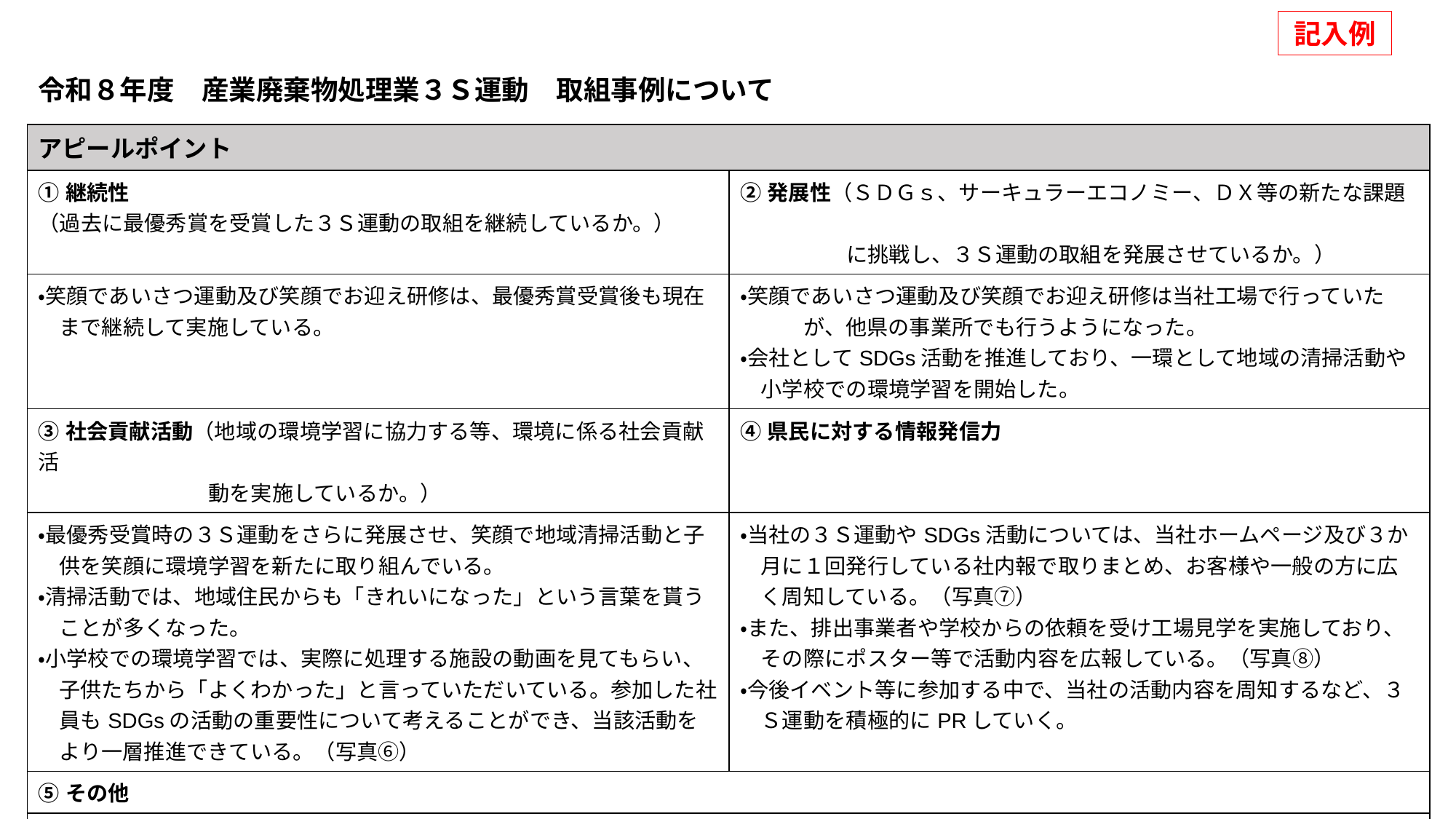

記入例
令和８年度　産業廃棄物処理業３Ｓ運動　取組事例について
| アピールポイント |  |
| --- | --- |
| ①継続性 （過去に最優秀賞を受賞した３Ｓ運動の取組を継続しているか。） | ②発展性（ＳＤＧｓ、サーキュラーエコノミー、ＤＸ等の新たな課題　　 　　　　　に挑戦し、３Ｓ運動の取組を発展させているか。） |
| ・笑顔であいさつ運動及び笑顔でお迎え研修は、最優秀賞受賞後も現在まで継続して実施している。 | ・笑顔であいさつ運動及び笑顔でお迎え研修は当社工場で行っていた　　　が、他県の事業所でも行うようになった。 ・会社としてSDGs活動を推進しており、一環として地域の清掃活動や小学校での環境学習を開始した。 |
| ③社会貢献活動（地域の環境学習に協力する等、環境に係る社会貢献活 　　　　　　　　動を実施しているか。） | ④県民に対する情報発信力 |
| ・最優秀受賞時の３Ｓ運動をさらに発展させ、笑顔で地域清掃活動と子供を笑顔に環境学習を新たに取り組んでいる。 ・清掃活動では、地域住民からも「きれいになった」という言葉を貰うことが多くなった。 ・小学校での環境学習では、実際に処理する施設の動画を見てもらい、子供たちから「よくわかった」と言っていただいている。参加した社員もSDGsの活動の重要性について考えることができ、当該活動をより一層推進できている。（写真⑥） | ・当社の３Ｓ運動やSDGs活動については、当社ホームページ及び３か月に１回発行している社内報で取りまとめ、お客様や一般の方に広く周知している。（写真⑦） ・また、排出事業者や学校からの依頼を受け工場見学を実施しており、その際にポスター等で活動内容を広報している。（写真⑧） ・今後イベント等に参加する中で、当社の活動内容を周知するなど、３Ｓ運動を積極的にPRしていく。 |
| ⑤その他 |  |
| ・３Ｓ運動に取り組むようになり社員と地域コミュニティとのコミュニケーションが増え、良い雰囲気が生まれている。今後も当社のみならず産業廃棄物処理業界全体のイメージアップのために継続していきたい。 |  |